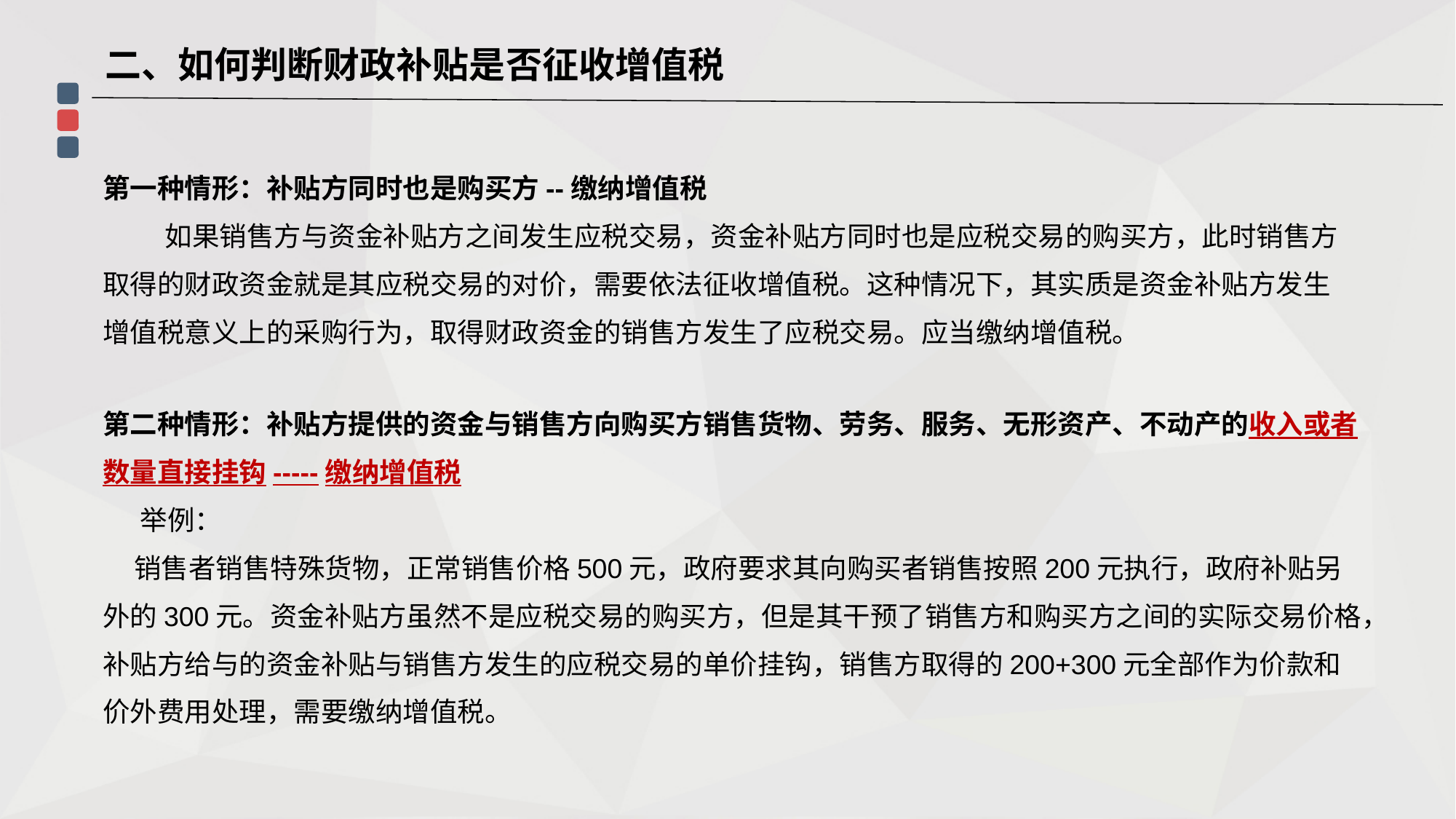

二、如何判断财政补贴是否征收增值税
第一种情形：补贴方同时也是购买方--缴纳增值税
         如果销售方与资金补贴方之间发生应税交易，资金补贴方同时也是应税交易的购买方，此时销售方取得的财政资金就是其应税交易的对价，需要依法征收增值税。这种情况下，其实质是资金补贴方发生增值税意义上的采购行为，取得财政资金的销售方发生了应税交易。应当缴纳增值税。
第二种情形：补贴方提供的资金与销售方向购买方销售货物、劳务、服务、无形资产、不动产的收入或者数量直接挂钩-----缴纳增值税
     举例：
    销售者销售特殊货物，正常销售价格500元，政府要求其向购买者销售按照200元执行，政府补贴另外的300元。资金补贴方虽然不是应税交易的购买方，但是其干预了销售方和购买方之间的实际交易价格，补贴方给与的资金补贴与销售方发生的应税交易的单价挂钩，销售方取得的200+300元全部作为价款和价外费用处理，需要缴纳增值税。